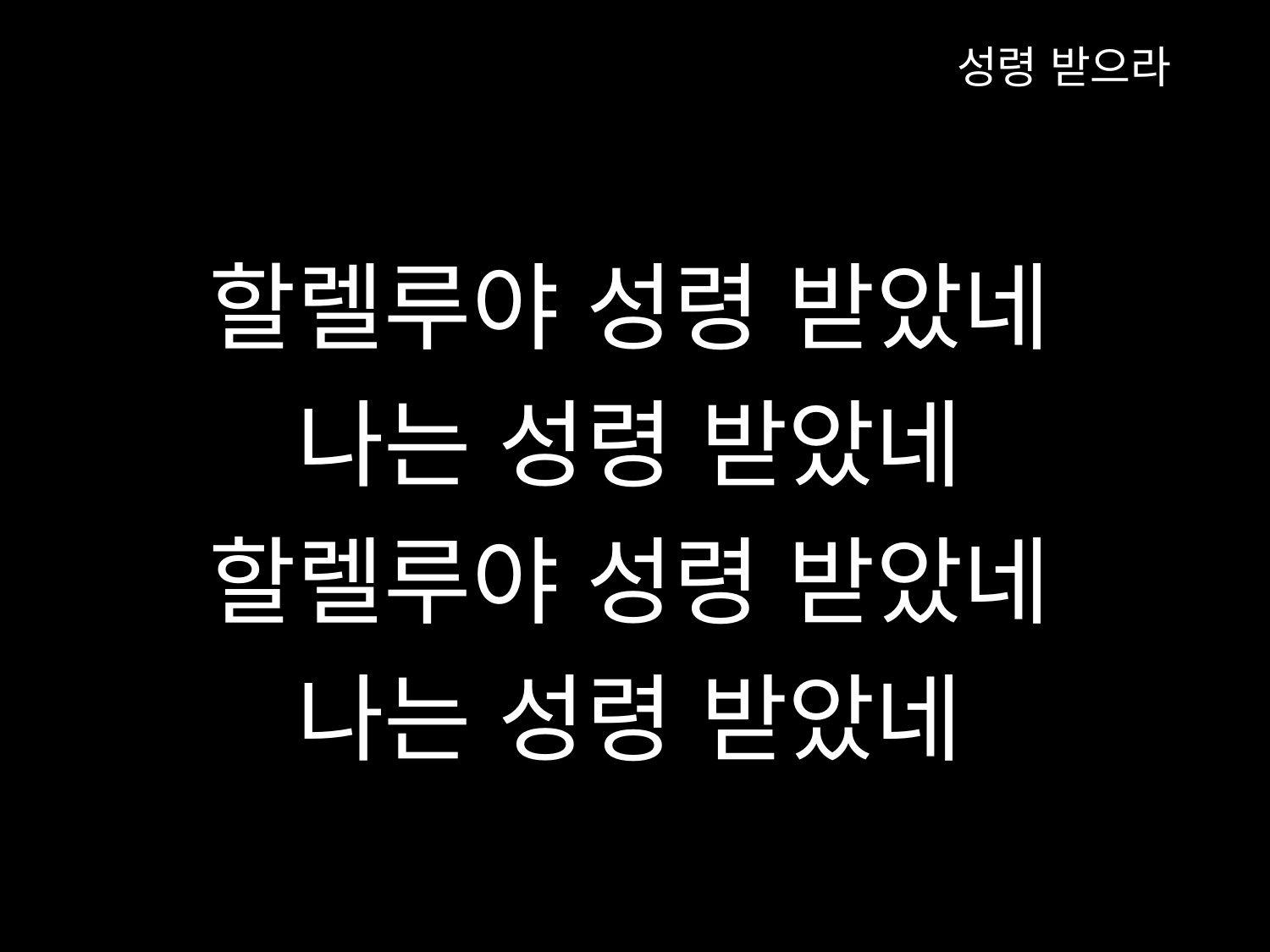

성령 받으라
할렐루야 성령 받았네
나는 성령 받았네
할렐루야 성령 받았네
나는 성령 받았네